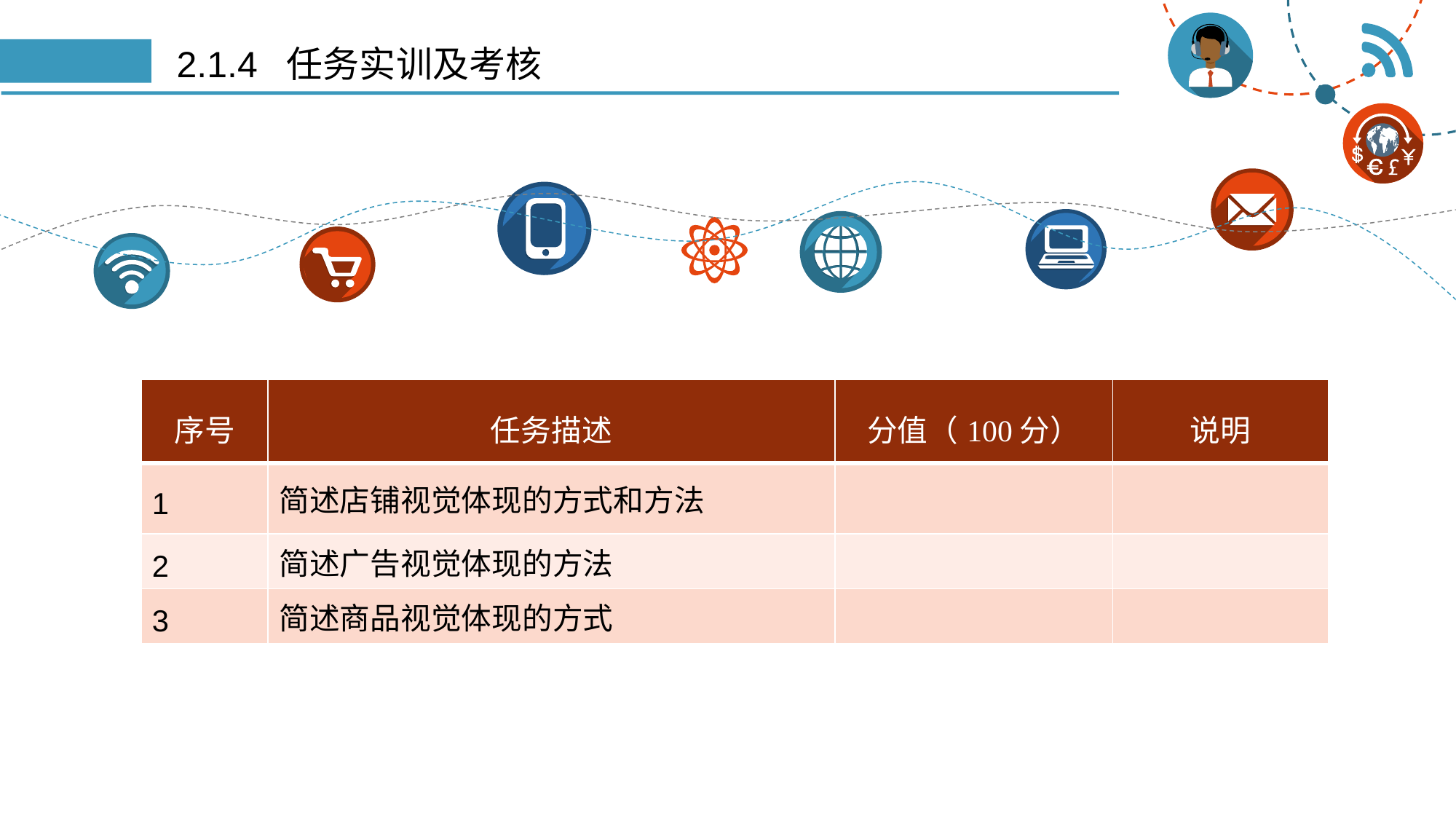

# 2.1.4  任务实训及考核

| 序号 | 任务描述 | 分值（100分） | 说明 |
| --- | --- | --- | --- |
| 1 | 简述店铺视觉体现的方式和方法 |  |  |
| 2 | 简述广告视觉体现的方法 |  |  |
| 3 | 简述商品视觉体现的方式 |  |  |